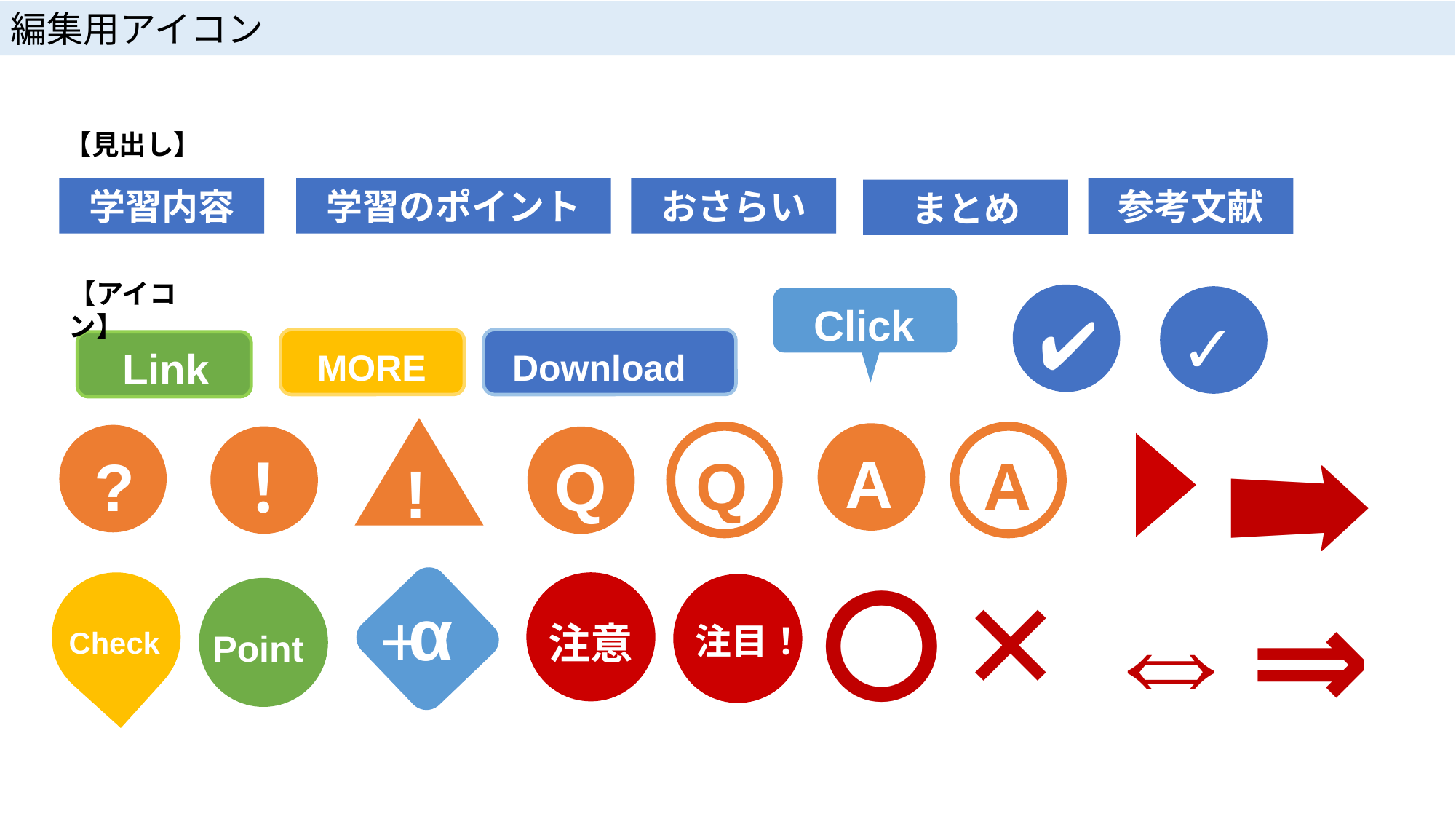

編集用アイコン
【見出し】
学習内容
学習のポイント
おさらい
参考文献
まとめ
【アイコン】

✔

✓

Click

MORE

Download

Link

➡

!

A

?

Q

A

！

Q

⇔
⇒
✕
〇

Check

注意

注目！

Point

α

＋